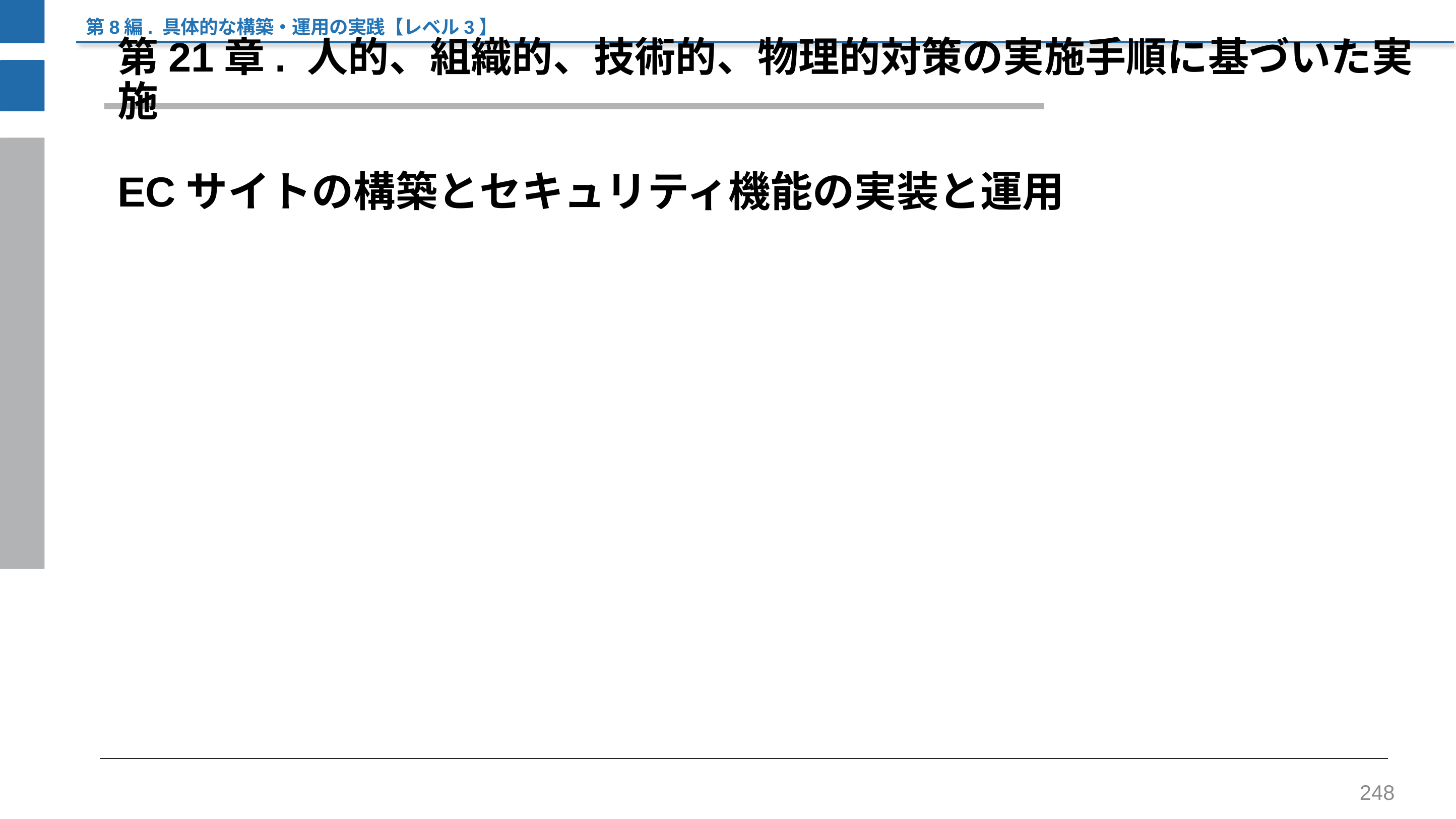

第8編. 具体的な構築・運用の実践【レベル3】
第21章. 人的、組織的、技術的、物理的対策の実施手順に基づいた実施
ECサイトの構築とセキュリティ機能の実装と運用
248